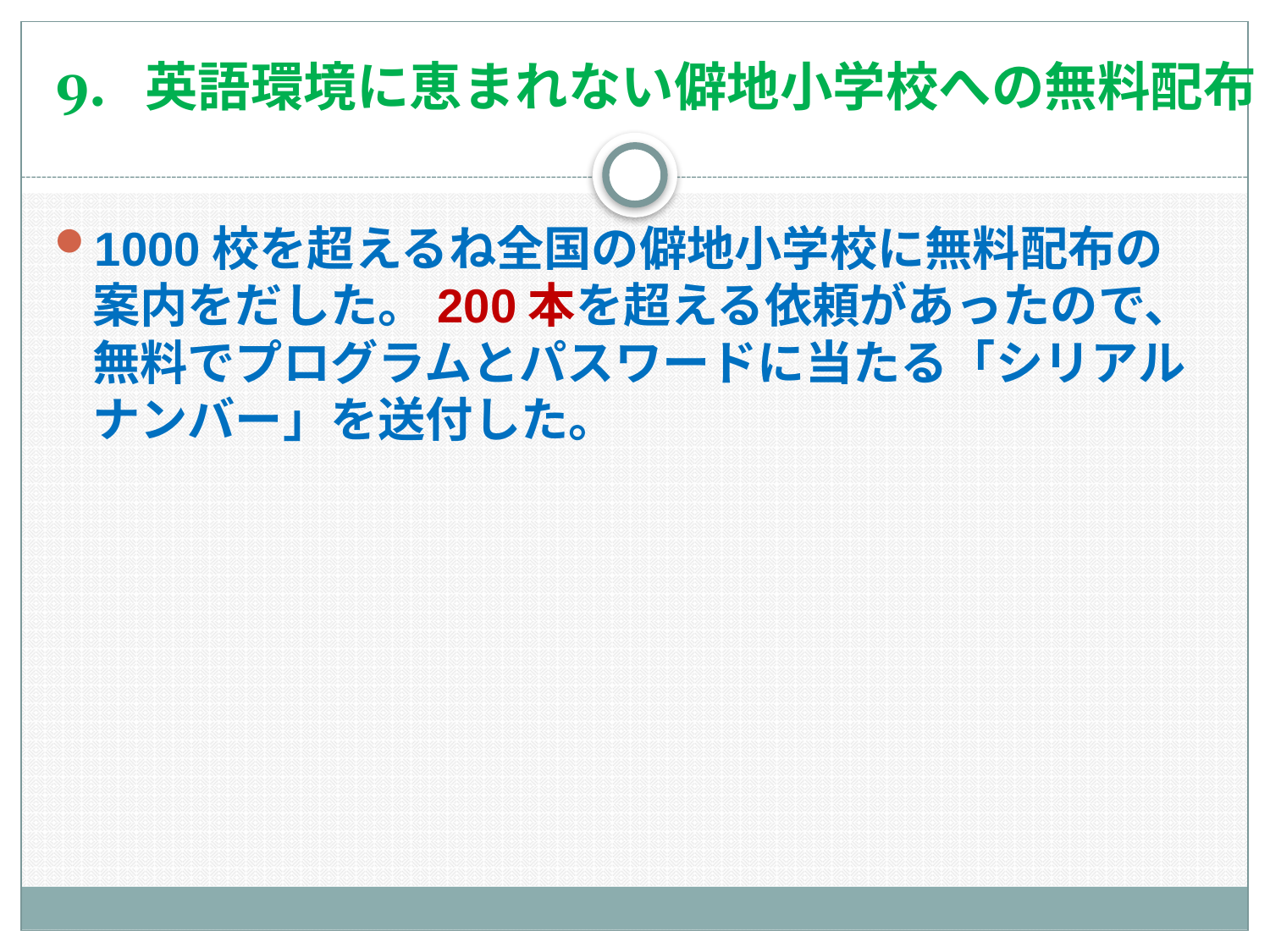

# 9.  英語環境に恵まれない僻地小学校への無料配布
1000校を超えるね全国の僻地小学校に無料配布の案内をだした。200本を超える依頼があったので、無料でプログラムとパスワードに当たる「シリアルナンバー」を送付した。